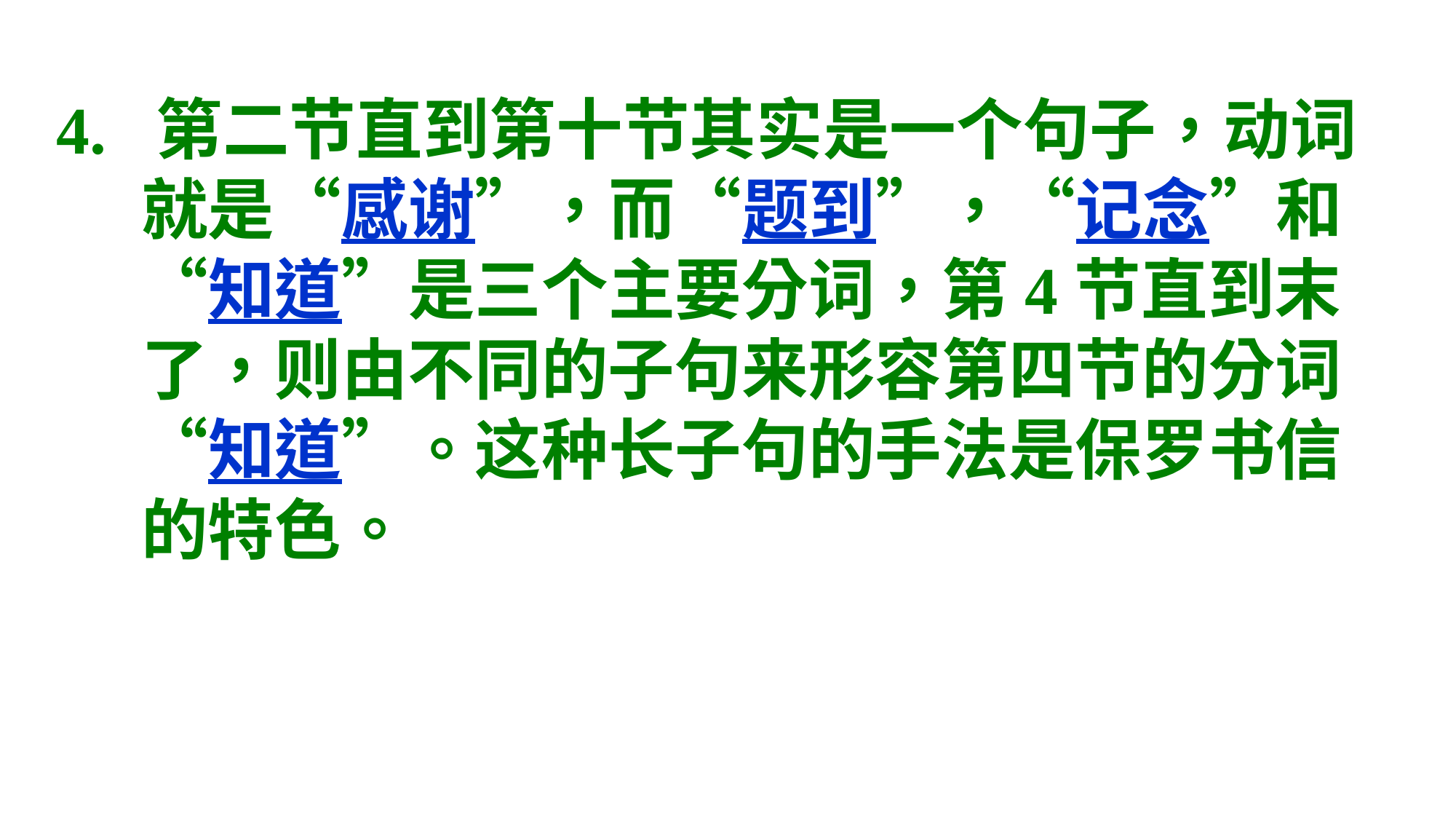

4.  第二节直到第十节其实是一个句子，动词就是“感谢”，而“题到”，“记念”和“知道”是三个主要分词，第4节直到末了，则由不同的子句来形容第四节的分词“知道”。这种长子句的手法是保罗书信的特色。